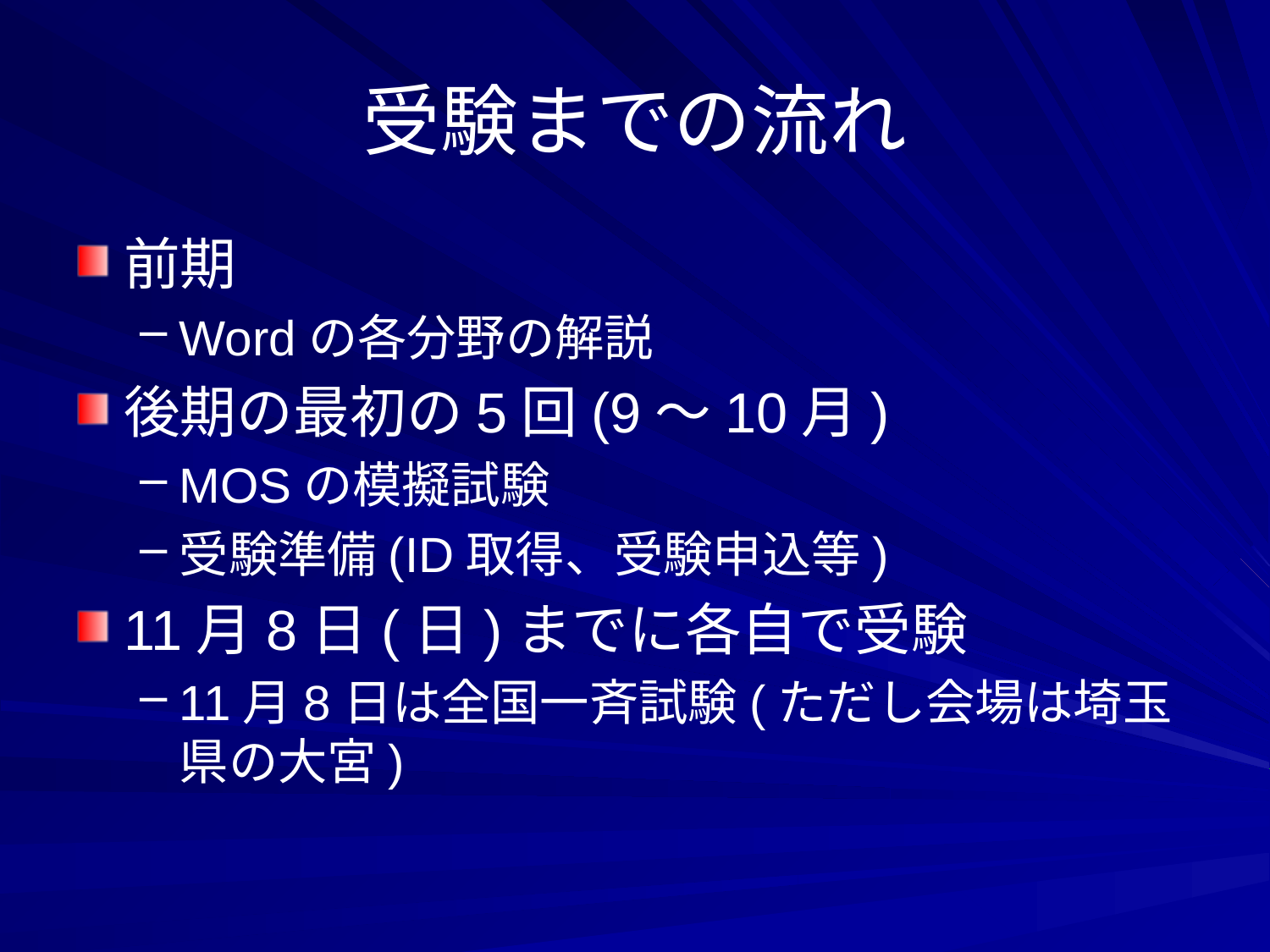

# 受験までの流れ
前期
Wordの各分野の解説
後期の最初の5回(9～10月)
MOSの模擬試験
受験準備(ID取得、受験申込等)
11月8日(日)までに各自で受験
11月8日は全国一斉試験(ただし会場は埼玉県の大宮)